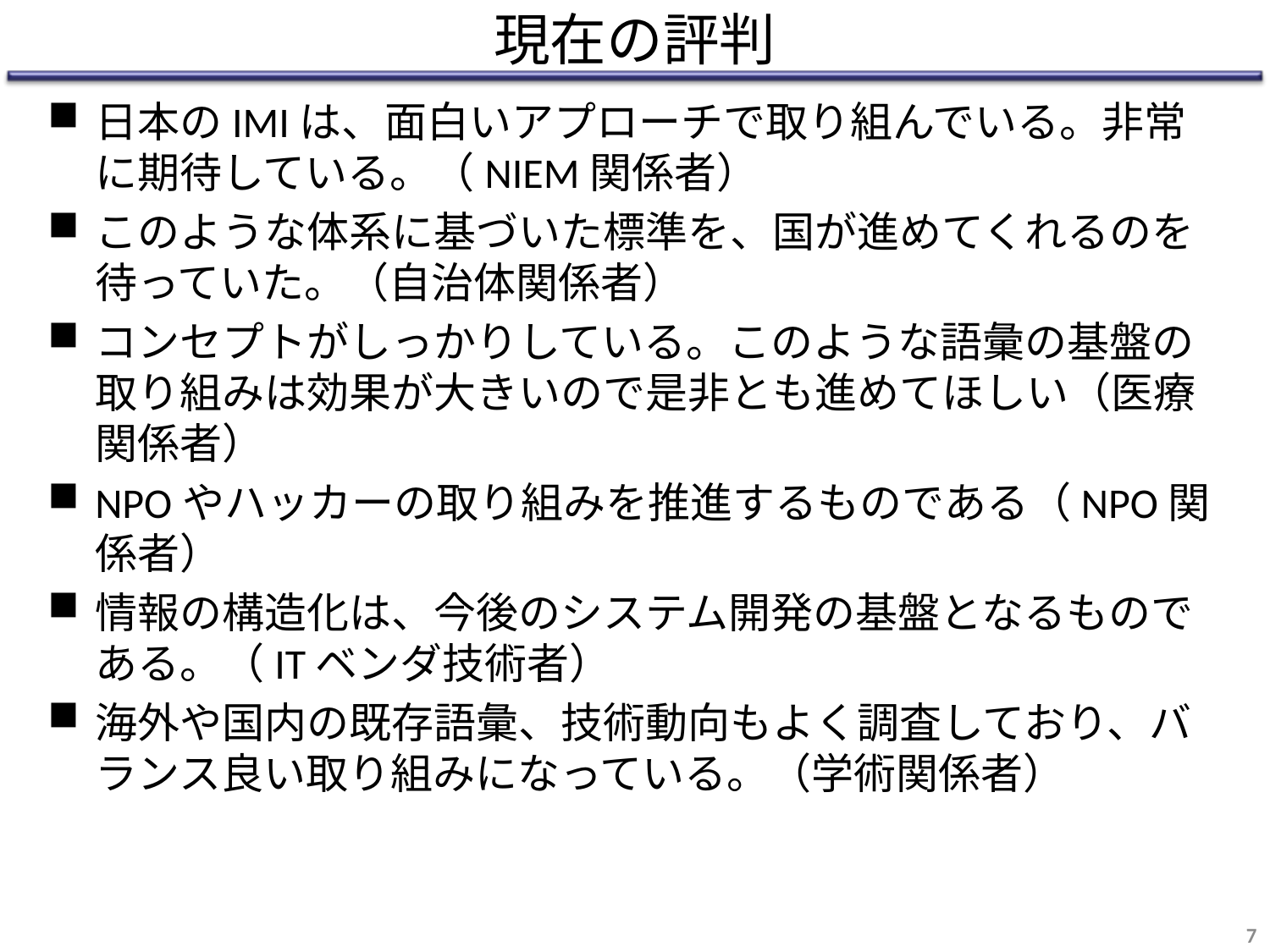

# 現在の評判
日本のIMIは、面白いアプローチで取り組んでいる。非常に期待している。（NIEM関係者）
このような体系に基づいた標準を、国が進めてくれるのを待っていた。（自治体関係者）
コンセプトがしっかりしている。このような語彙の基盤の取り組みは効果が大きいので是非とも進めてほしい（医療関係者）
NPOやハッカーの取り組みを推進するものである（NPO関係者）
情報の構造化は、今後のシステム開発の基盤となるものである。（ITベンダ技術者）
海外や国内の既存語彙、技術動向もよく調査しており、バランス良い取り組みになっている。（学術関係者）
7